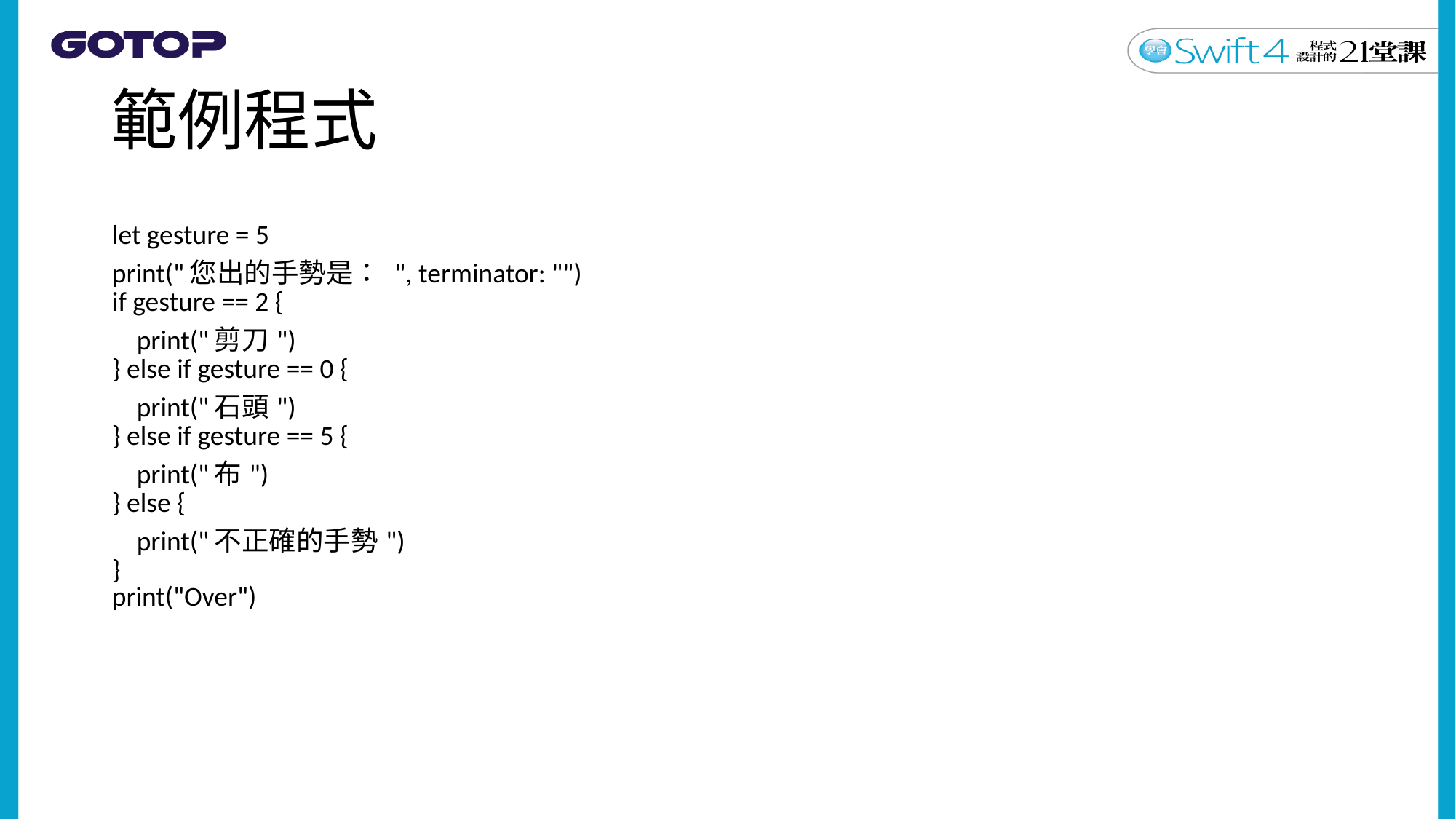

# 範例程式
| let gesture = 5 print("您出的手勢是： ", terminator: "") if gesture == 2 { print("剪刀") } else if gesture == 0 { print("石頭") } else if gesture == 5 { print("布") } else { print("不正確的手勢") } print("Over") |
| --- |